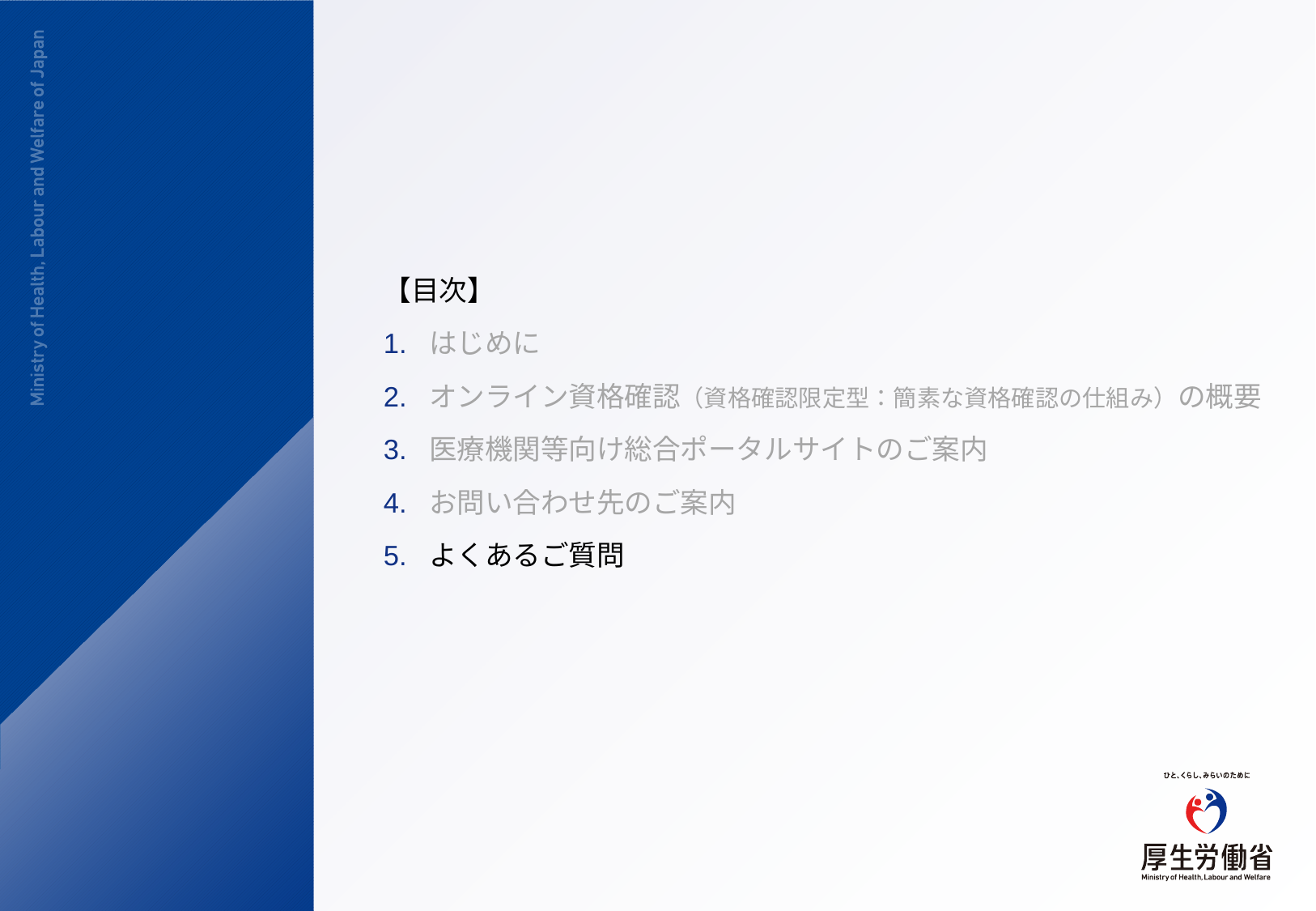

【目次】
はじめに
オンライン資格確認（資格確認限定型：簡素な資格確認の仕組み）の概要
医療機関等向け総合ポータルサイトのご案内
お問い合わせ先のご案内
よくあるご質問